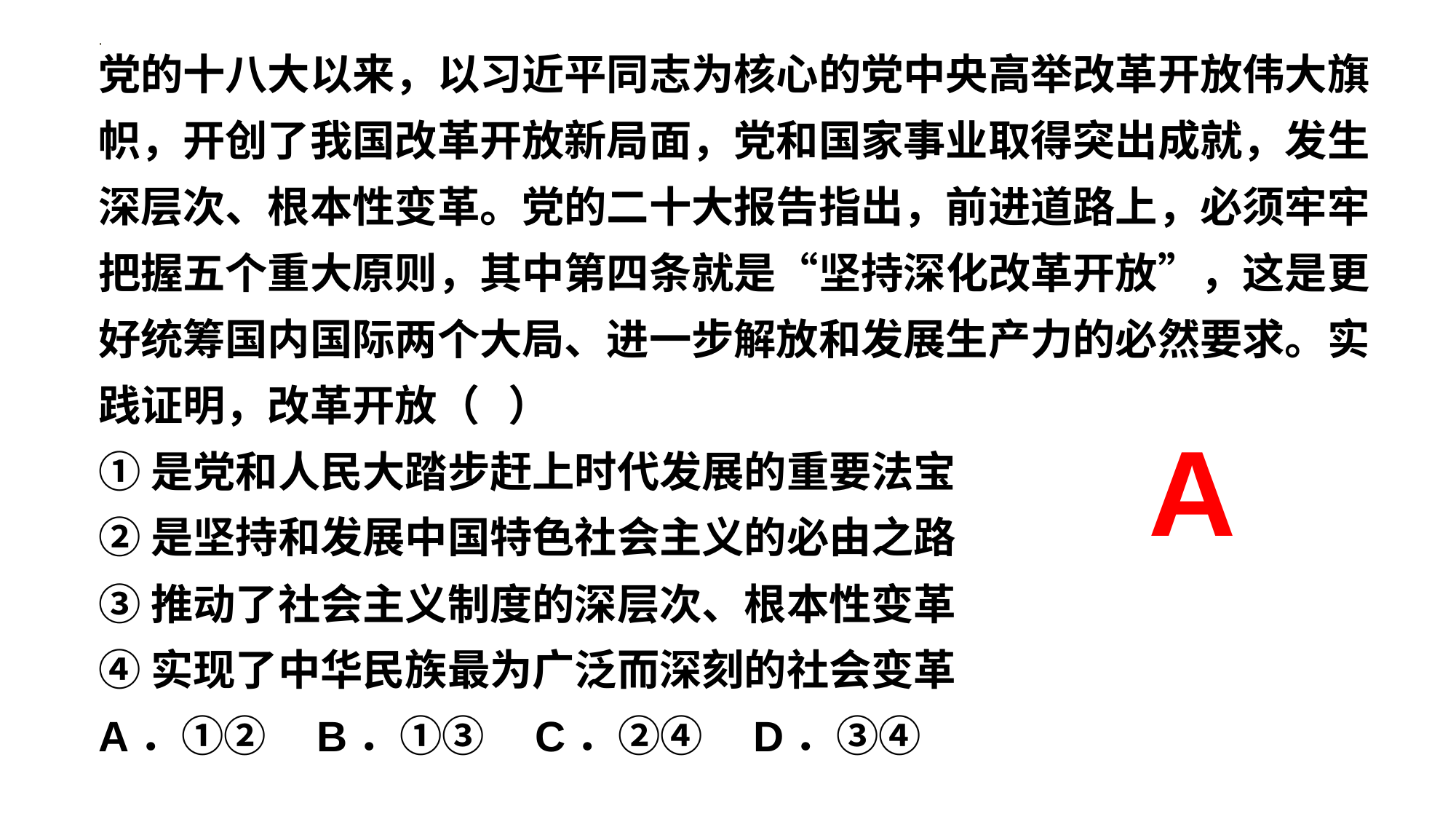

党的十八大以来，以习近平同志为核心的党中央高举改革开放伟大旗帜，开创了我国改革开放新局面，党和国家事业取得突出成就，发生深层次、根本性变革。党的二十大报告指出，前进道路上，必须牢牢把握五个重大原则，其中第四条就是“坚持深化改革开放”，这是更好统筹国内国际两个大局、进一步解放和发展生产力的必然要求。实践证明，改革开放（   ）
①是党和人民大踏步赶上时代发展的重要法宝
②是坚持和发展中国特色社会主义的必由之路
③推动了社会主义制度的深层次、根本性变革
④实现了中华民族最为广泛而深刻的社会变革
A．①②	B．①③	C．②④	D．③④
A